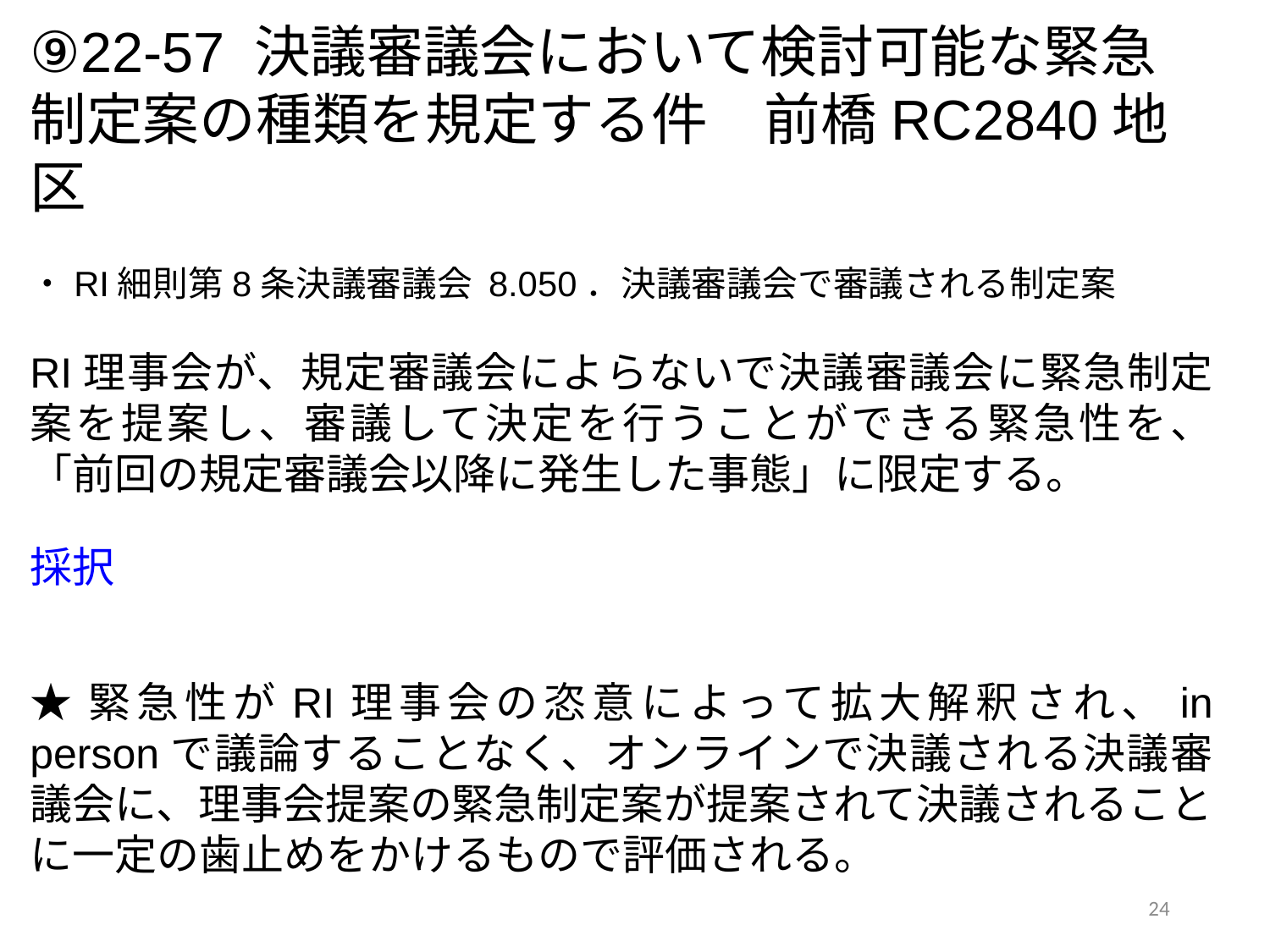

⑨22-57 決議審議会において検討可能な緊急制定案の種類を規定する件　前橋RC2840地区

・RI細則第8条決議審議会 8.050．決議審議会で審議される制定案

RI理事会が、規定審議会によらないで決議審議会に緊急制定案を提案し、審議して決定を行うことができる緊急性を、「前回の規定審議会以降に発生した事態」に限定する。

採択

★緊急性がRI理事会の恣意によって拡大解釈され、in personで議論することなく、オンラインで決議される決議審議会に、理事会提案の緊急制定案が提案されて決議されることに一定の歯止めをかけるもので評価される。
24